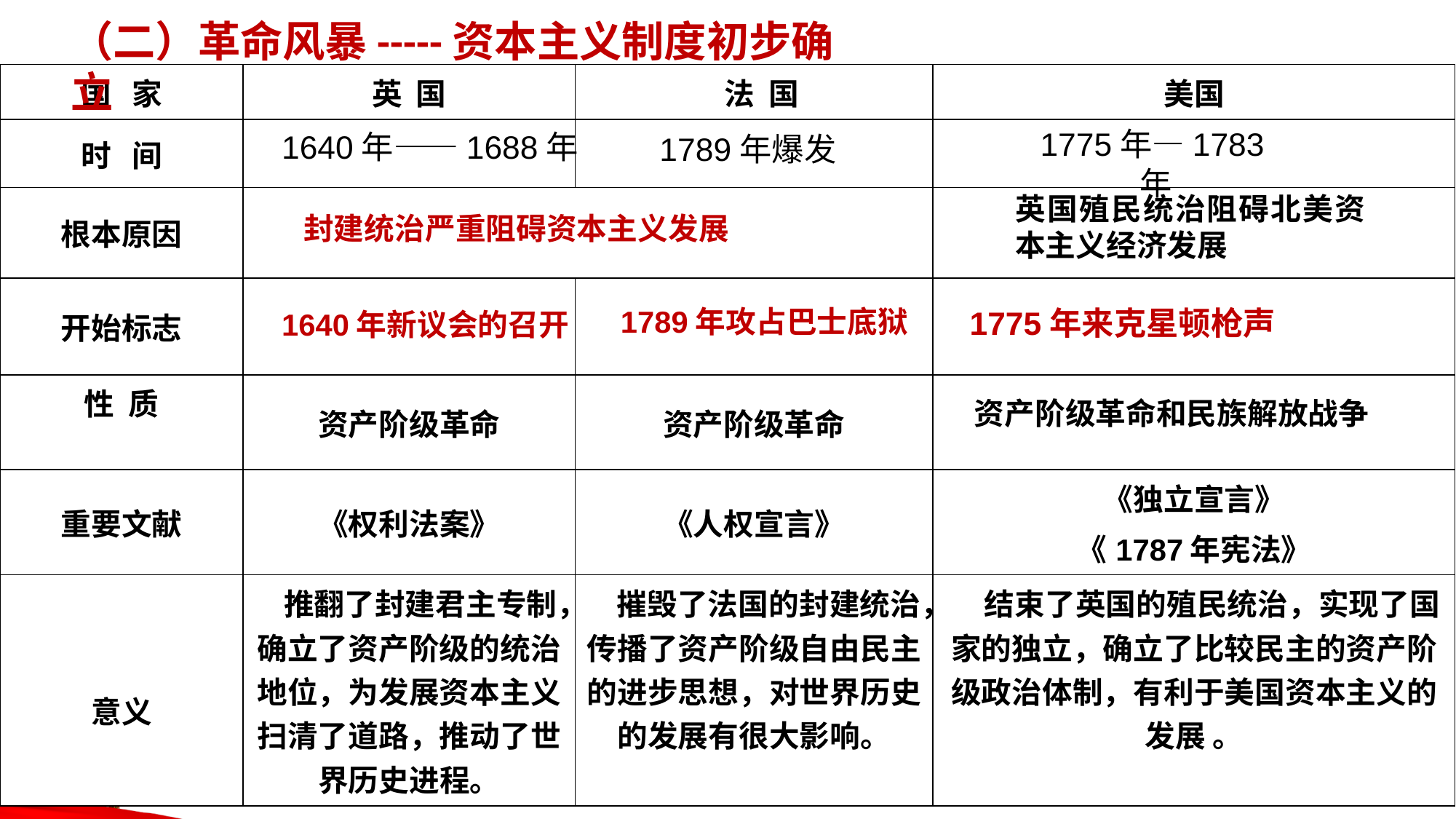

（二）革命风暴-----资本主义制度初步确立
| 国 家 | 英 国 | 法 国 | 美国 |
| --- | --- | --- | --- |
| 时 间 |  |  |  |
| 根本原因 |  |  |  |
| 开始标志 |  |  |  |
| 性 质 | 资产阶级革命 | 资产阶级革命 |  |
| 重要文献 | 《权利法案》 | 《人权宣言》 | 《独立宣言》 《1787年宪法》 |
| 意义 | 推翻了封建君主专制，确立了资产阶级的统治地位，为发展资本主义扫清了道路，推动了世界历史进程。 | 摧毁了法国的封建统治，传播了资产阶级自由民主的进步思想，对世界历史的发展有很大影响。 | 结束了英国的殖民统治，实现了国家的独立，确立了比较民主的资产阶级政治体制，有利于美国资本主义的发展 。 |
1775年—1783年
1640年——1688年
1789年爆发
英国殖民统治阻碍北美资本主义经济发展
封建统治严重阻碍资本主义发展

1789年攻占巴士底狱
1775年来克星顿枪声
1640年新议会的召开
资产阶级革命和民族解放战争